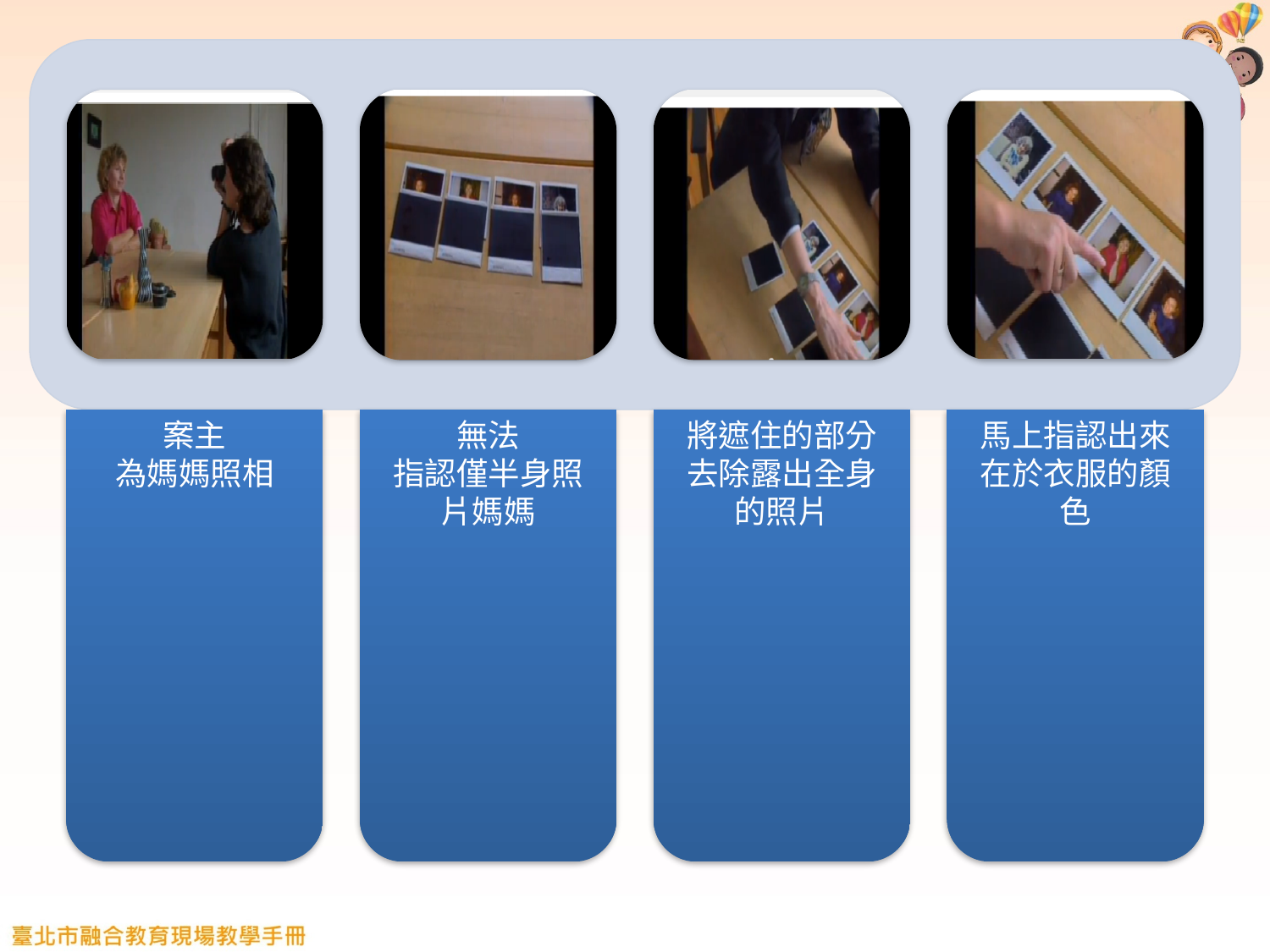

案主
為媽媽照相
無法
指認僅半身照片媽媽
將遮住的部分去除露出全身的照片
馬上指認出來在於衣服的顏色